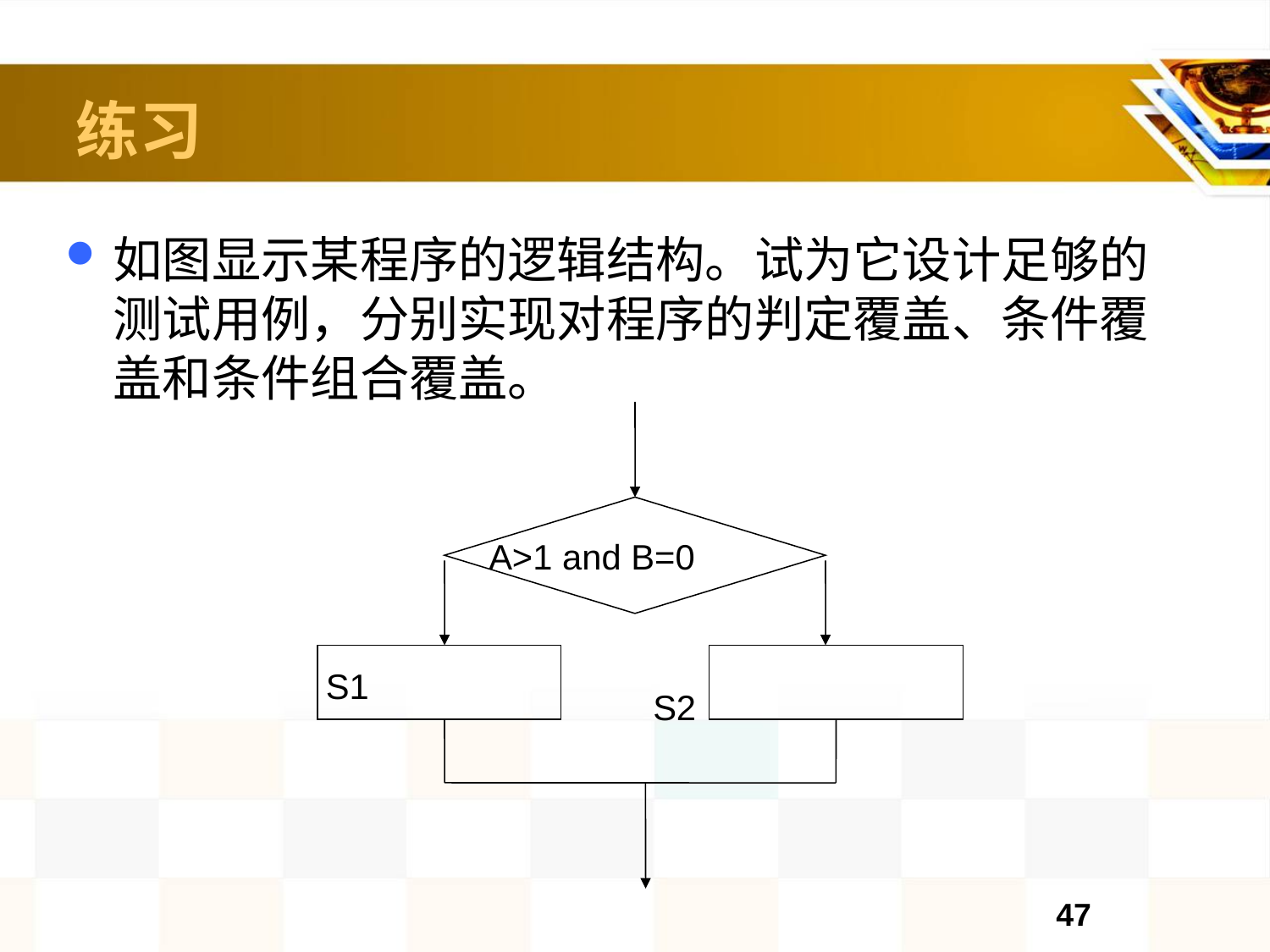

# 练习
如图显示某程序的逻辑结构。试为它设计足够的测试用例，分别实现对程序的判定覆盖、条件覆盖和条件组合覆盖。

A>1 and B=0

     S1
      S2